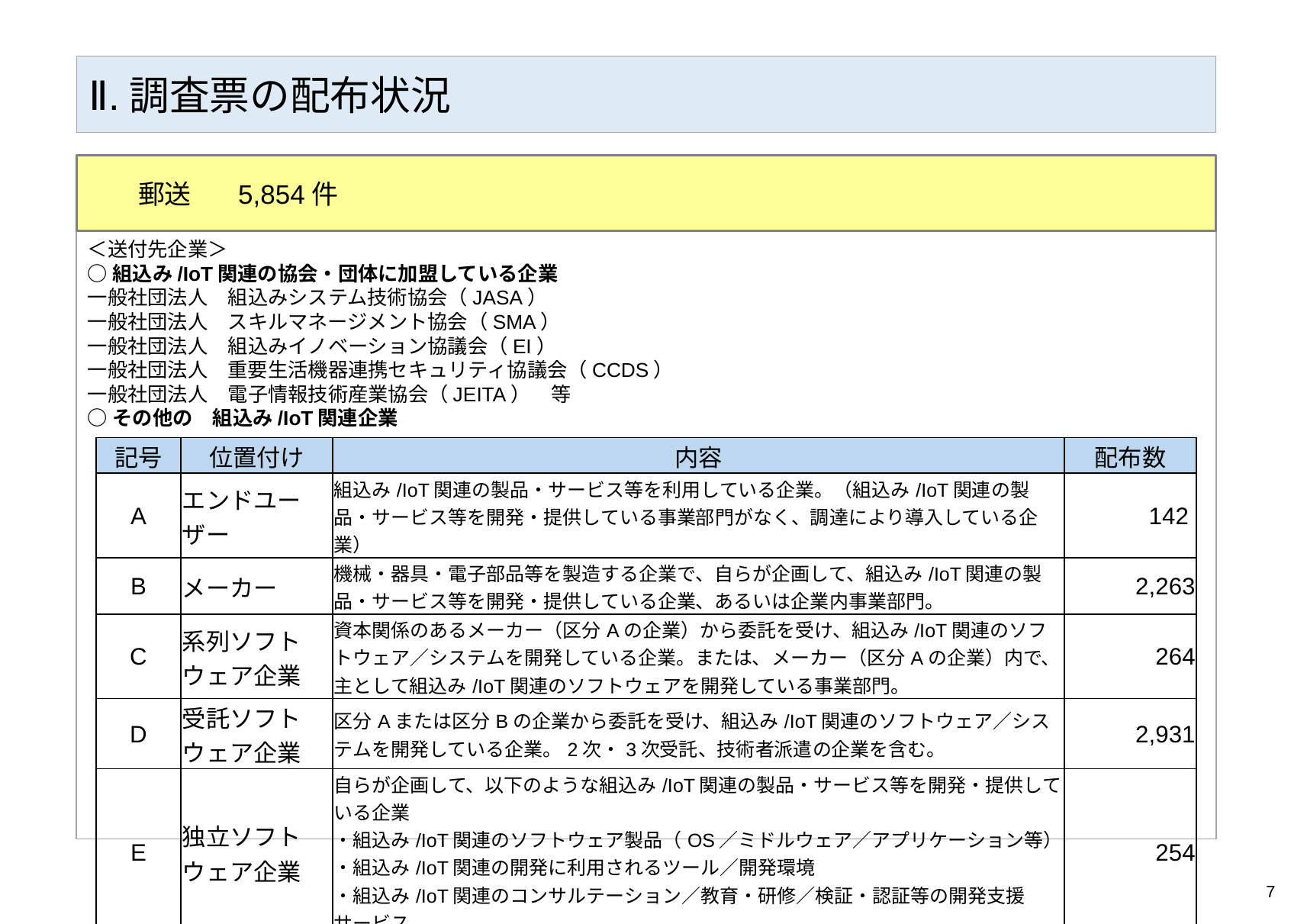

Ⅱ.調査票の配布状況
　    郵送	     5,854件
＜送付先企業＞
○組込み/IoT関連の協会・団体に加盟している企業
一般社団法人　組込みシステム技術協会（JASA）
一般社団法人　スキルマネージメント協会（SMA）
一般社団法人　組込みイノベーション協議会（EI）
一般社団法人　重要生活機器連携セキュリティ協議会（CCDS）
一般社団法人　電子情報技術産業協会（JEITA）　等
○その他の　組込み/IoT関連企業

| 記号 | 位置付け | 内容 | 配布数 |
| --- | --- | --- | --- |
| A | エンドユーザー | 組込み/IoT関連の製品・サービス等を利用している企業。（組込み/IoT関連の製品・サービス等を開発・提供している事業部門がなく、調達により導入している企業） | 142 |
| B | メーカー | 機械・器具・電子部品等を製造する企業で、自らが企画して、組込み/IoT関連の製品・サービス等を開発・提供している企業、あるいは企業内事業部門。 | 2,263 |
| C | 系列ソフトウェア企業 | 資本関係のあるメーカー（区分Aの企業）から委託を受け、組込み/IoT関連のソフトウェア／システムを開発している企業。または、メーカー（区分Aの企業）内で、主として組込み/IoT関連のソフトウェアを開発している事業部門。 | 264 |
| D | 受託ソフトウェア企業 | 区分Aまたは区分Bの企業から委託を受け、組込み/IoT関連のソフトウェア／システムを開発している企業。2次・3次受託、技術者派遣の企業を含む。 | 2,931 |
| E | 独立ソフトウェア企業 | 自らが企画して、以下のような組込み/IoT関連の製品・サービス等を開発・提供している企業 ・組込み/IoT関連のソフトウェア製品（OS／ミドルウェア／アプリケーション等） ・組込み/IoT関連の開発に利用されるツール／開発環境 ・組込み/IoT関連のコンサルテーション／教育・研修／検証・認証等の開発支援サービス | 254 |
| F | その他 | A～E以外の企業 | 0 |
7